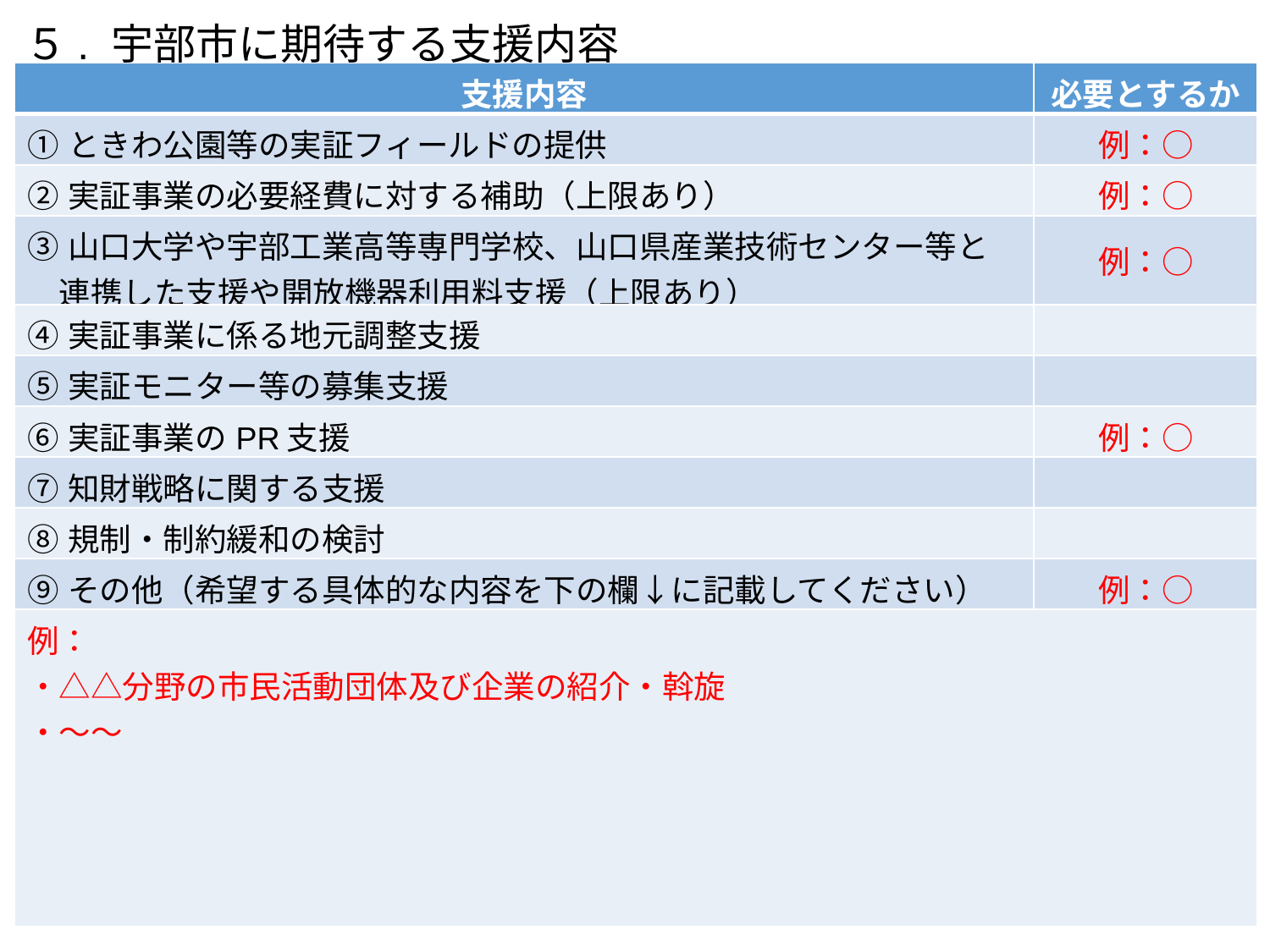

５. 宇部市に期待する支援内容
| 支援内容 | 必要とするか |
| --- | --- |
| ①ときわ公園等の実証フィールドの提供 | 例：○ |
| ②実証事業の必要経費に対する補助（上限あり） | 例：○ |
| ③山口大学や宇部工業高等専門学校、山口県産業技術センター等と 　連携した支援や開放機器利用料支援（上限あり） | 例：○ |
| ④実証事業に係る地元調整支援 |  |
| ⑤実証モニター等の募集支援 |  |
| ⑥実証事業のPR支援 | 例：○ |
| ⑦知財戦略に関する支援 |  |
| ⑧規制・制約緩和の検討 |  |
| ⑨その他（希望する具体的な内容を下の欄↓に記載してください） | 例：○ |
| 例： ・△△分野の市民活動団体及び企業の紹介・斡旋 ・～～ |  |
9